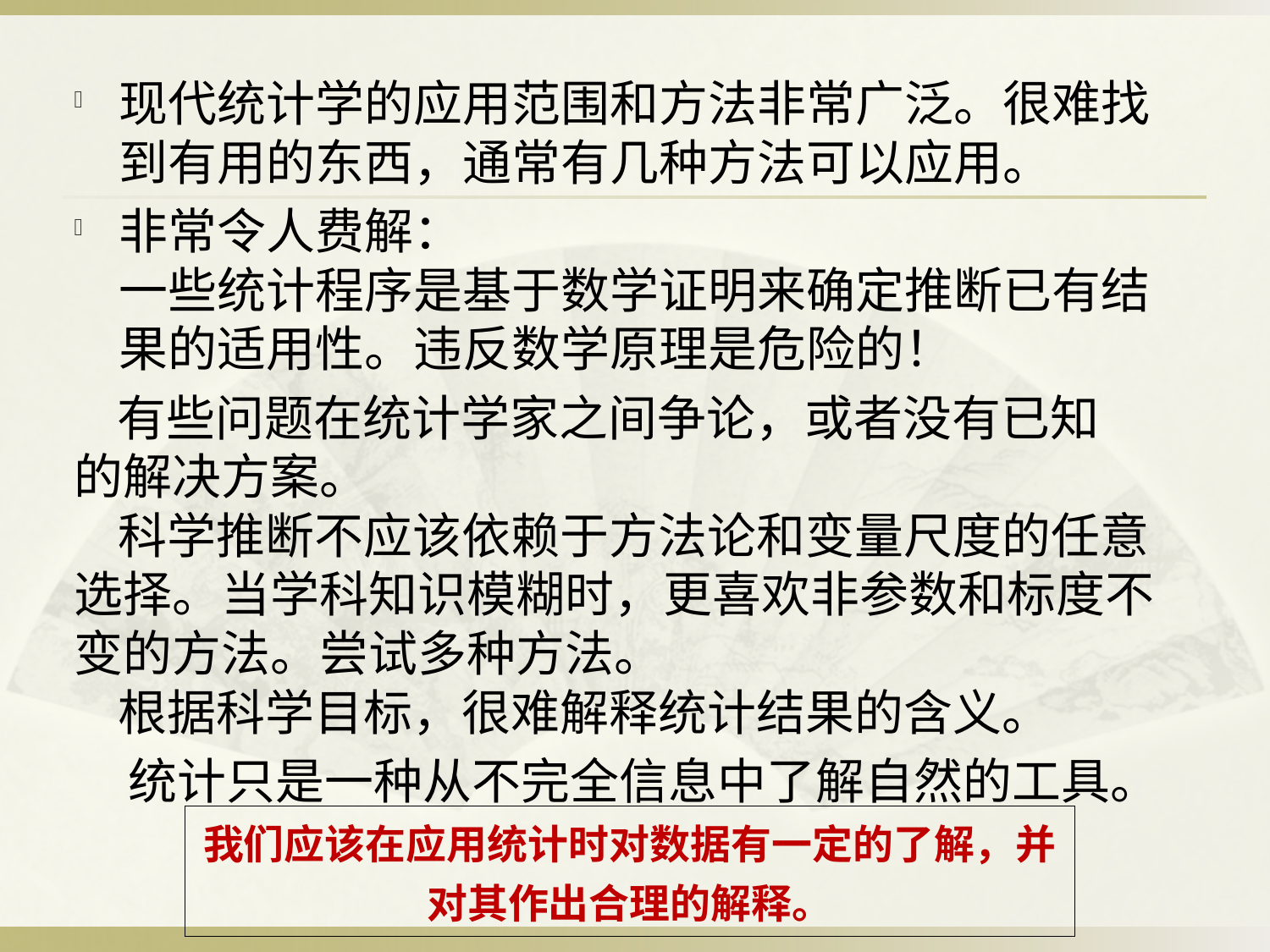

现代统计学的应用范围和方法非常广泛。很难找到有用的东西，通常有几种方法可以应用。
非常令人费解：
一些统计程序是基于数学证明来确定推断已有结果的适用性。违反数学原理是危险的！
   有些问题在统计学家之间争论，或者没有已知    的解决方案。
    科学推断不应该依赖于方法论和变量尺度的任意选择。当学科知识模糊时，更喜欢非参数和标度不变的方法。尝试多种方法。
    根据科学目标，很难解释统计结果的含义。
    统计只是一种从不完全信息中了解自然的工具。
| 我们应该在应用统计时对数据有一定的了解，并对其作出合理的解释。 |
| --- |